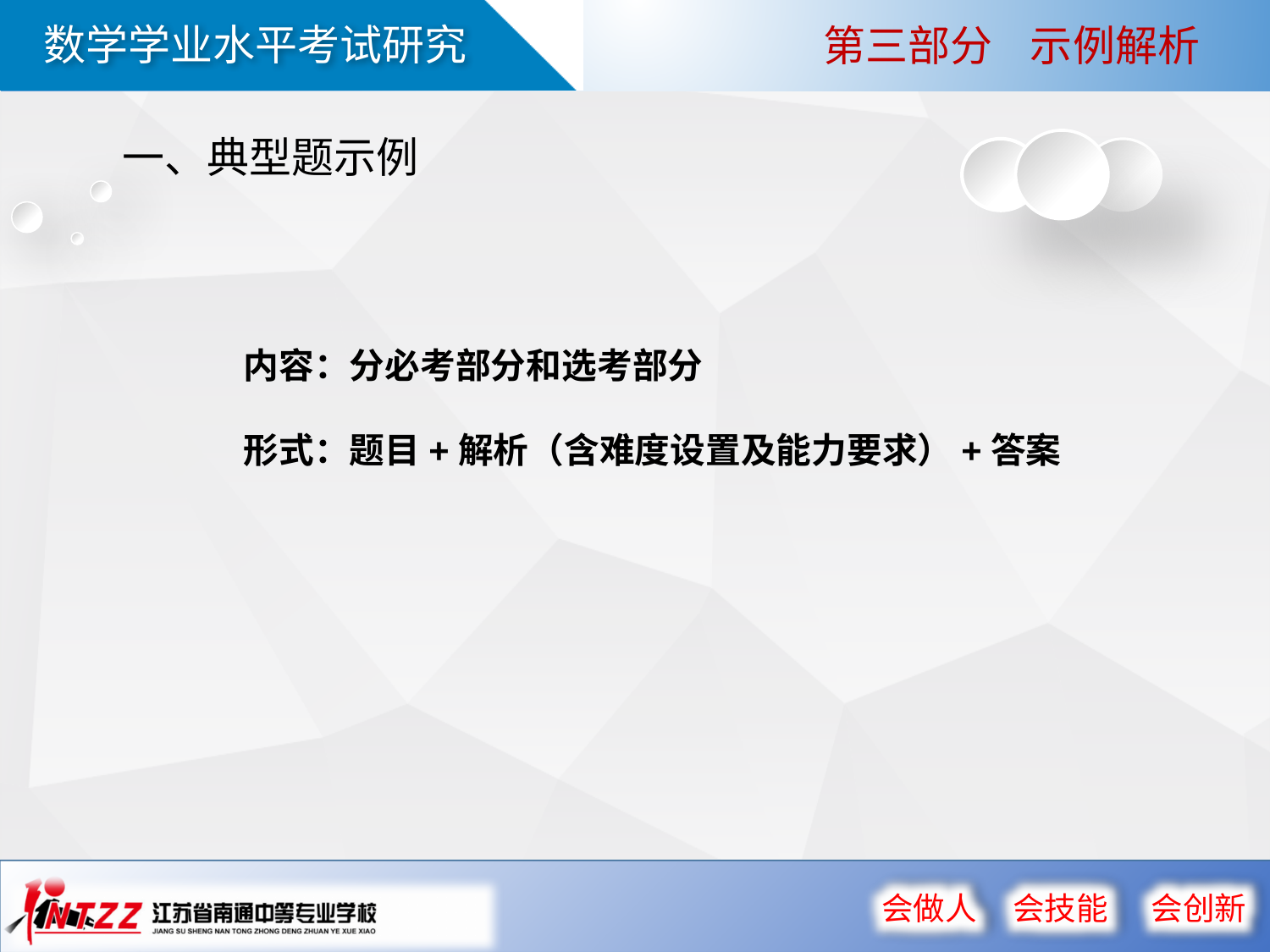

第三部分    示例解析
一、典型题示例

内容：分必考部分和选考部分
形式：题目+解析（含难度设置及能力要求）+答案